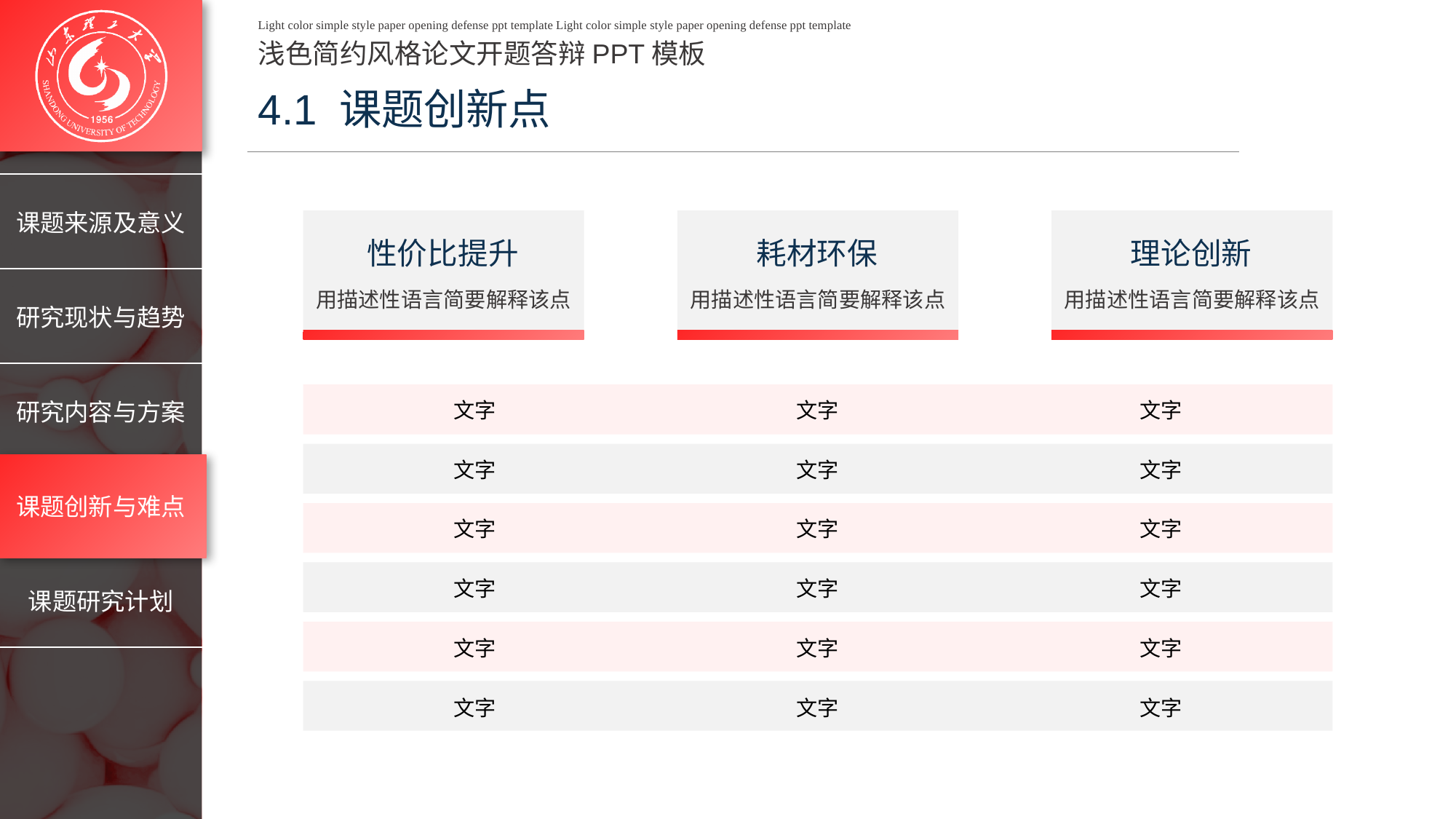

Light color simple style paper opening defense ppt template Light color simple style paper opening defense ppt template
浅色简约风格论文开题答辩PPT模板
4.1 课题创新点

性价比提升
耗材环保
理论创新
用描述性语言简要解释该点
用描述性语言简要解释该点
用描述性语言简要解释该点

| 文字 | 文字 | 文字 |
| --- | --- | --- |
| 文字 | 文字 | 文字 |
| 文字 | 文字 | 文字 |
| 文字 | 文字 | 文字 |
| 文字 | 文字 | 文字 |
| 文字 | 文字 | 文字 |